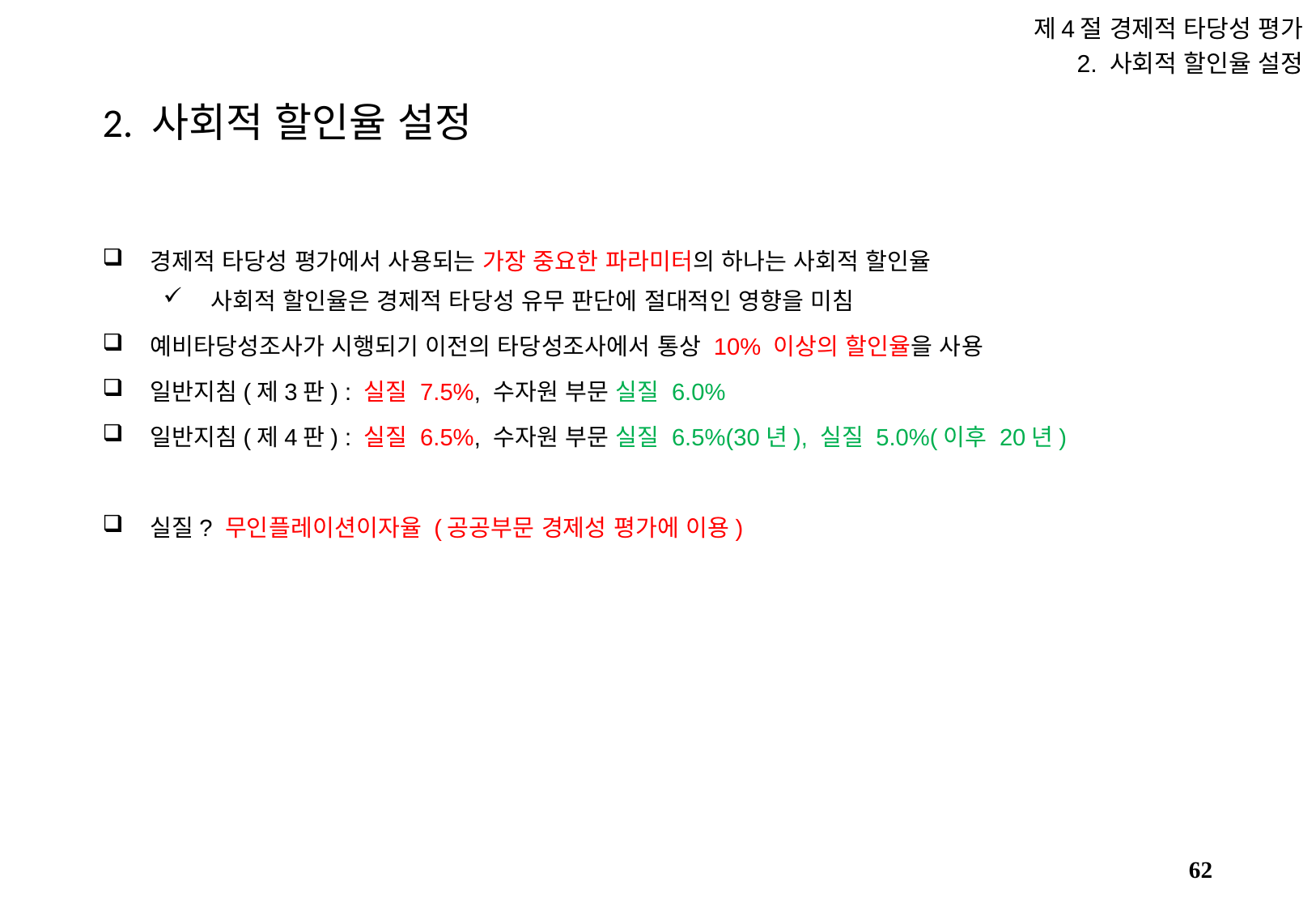

제4절 경제적 타당성 평가
2. 사회적 할인율 설정
# 2. 사회적 할인율 설정
경제적 타당성 평가에서 사용되는 가장 중요한 파라미터의 하나는 사회적 할인율
사회적 할인율은 경제적 타당성 유무 판단에 절대적인 영향을 미침
예비타당성조사가 시행되기 이전의 타당성조사에서 통상 10% 이상의 할인율을 사용
일반지침(제3판) : 실질 7.5%, 수자원 부문 실질 6.0%
일반지침(제4판) : 실질 6.5%, 수자원 부문 실질 6.5%(30년), 실질 5.0%(이후 20년)

실질? 무인플레이션이자율 (공공부문 경제성 평가에 이용)
62